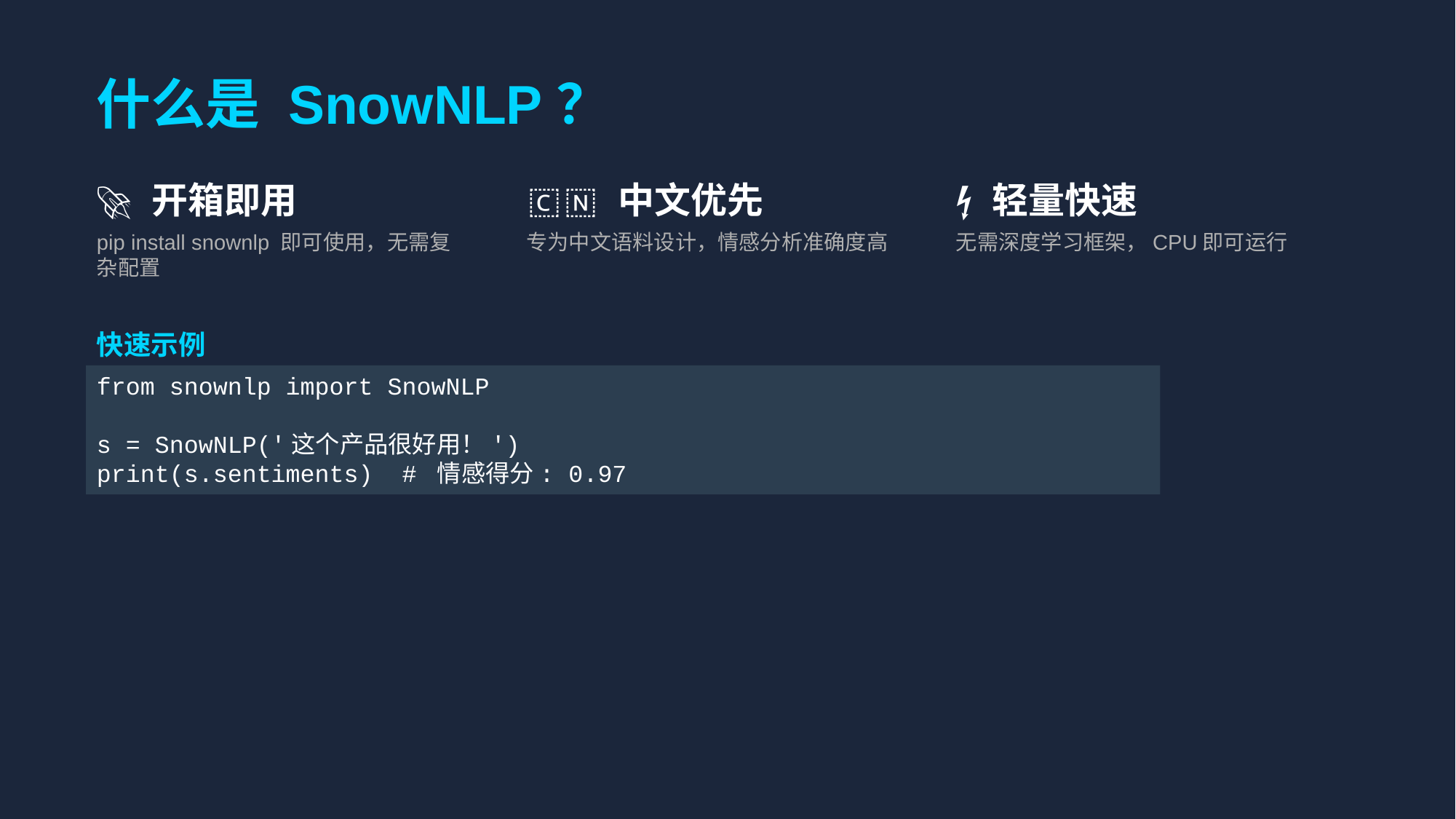

什么是 SnowNLP？
🚀 开箱即用
🇨🇳 中文优先
⚡ 轻量快速
pip install snownlp 即可使用，无需复杂配置
专为中文语料设计，情感分析准确度高
无需深度学习框架，CPU即可运行
快速示例
from snownlp import SnowNLP

s = SnowNLP('这个产品很好用！')
print(s.sentiments)  # 情感得分: 0.97